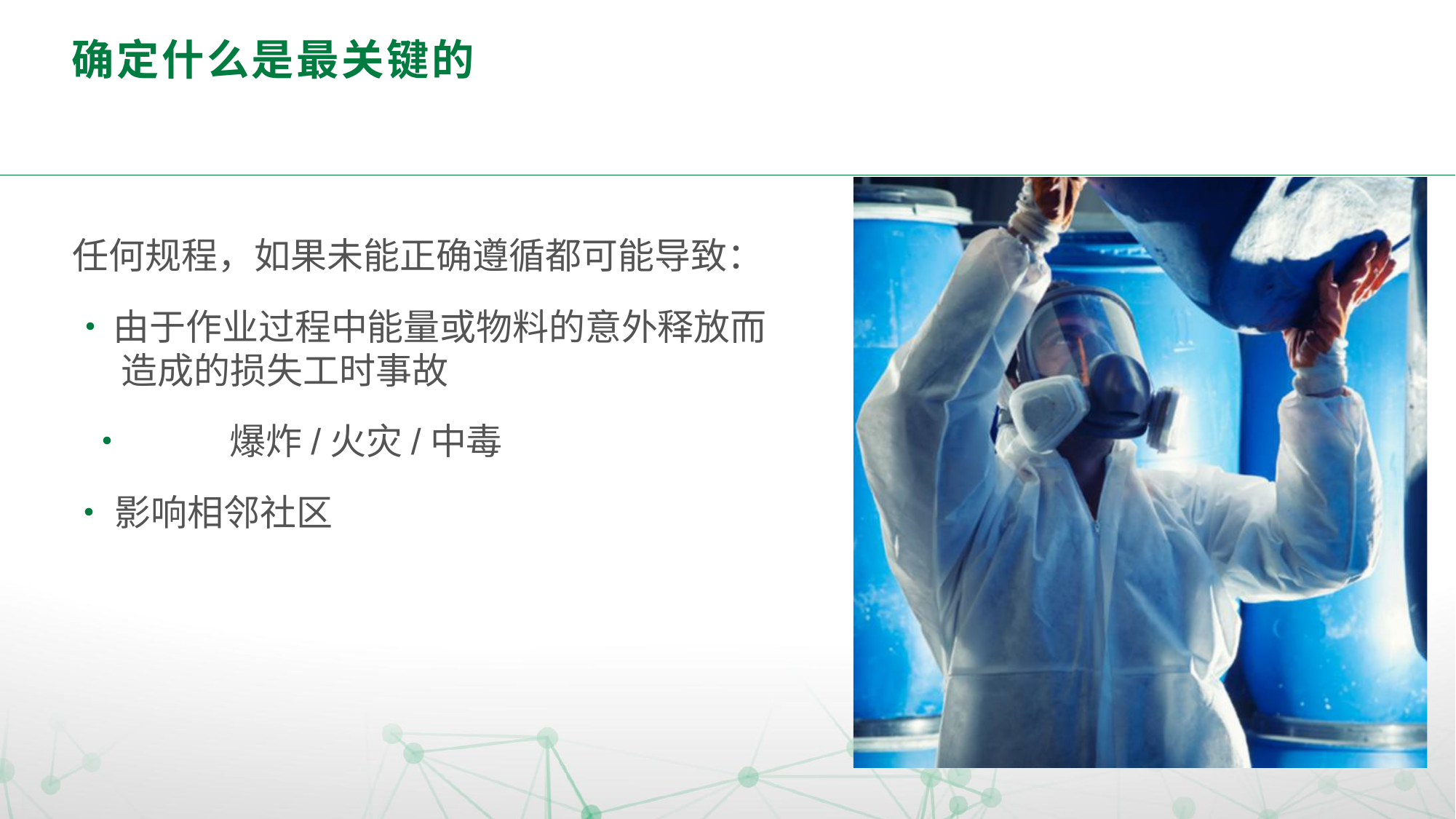

# 确定什么是最关键的

任何规程，如果未能正确遵循都可能导致：
•	由于作业过程中能量或物料的意外释放而  造成的损失工时事故
•	爆炸/火灾/中毒
•	影响相邻社区